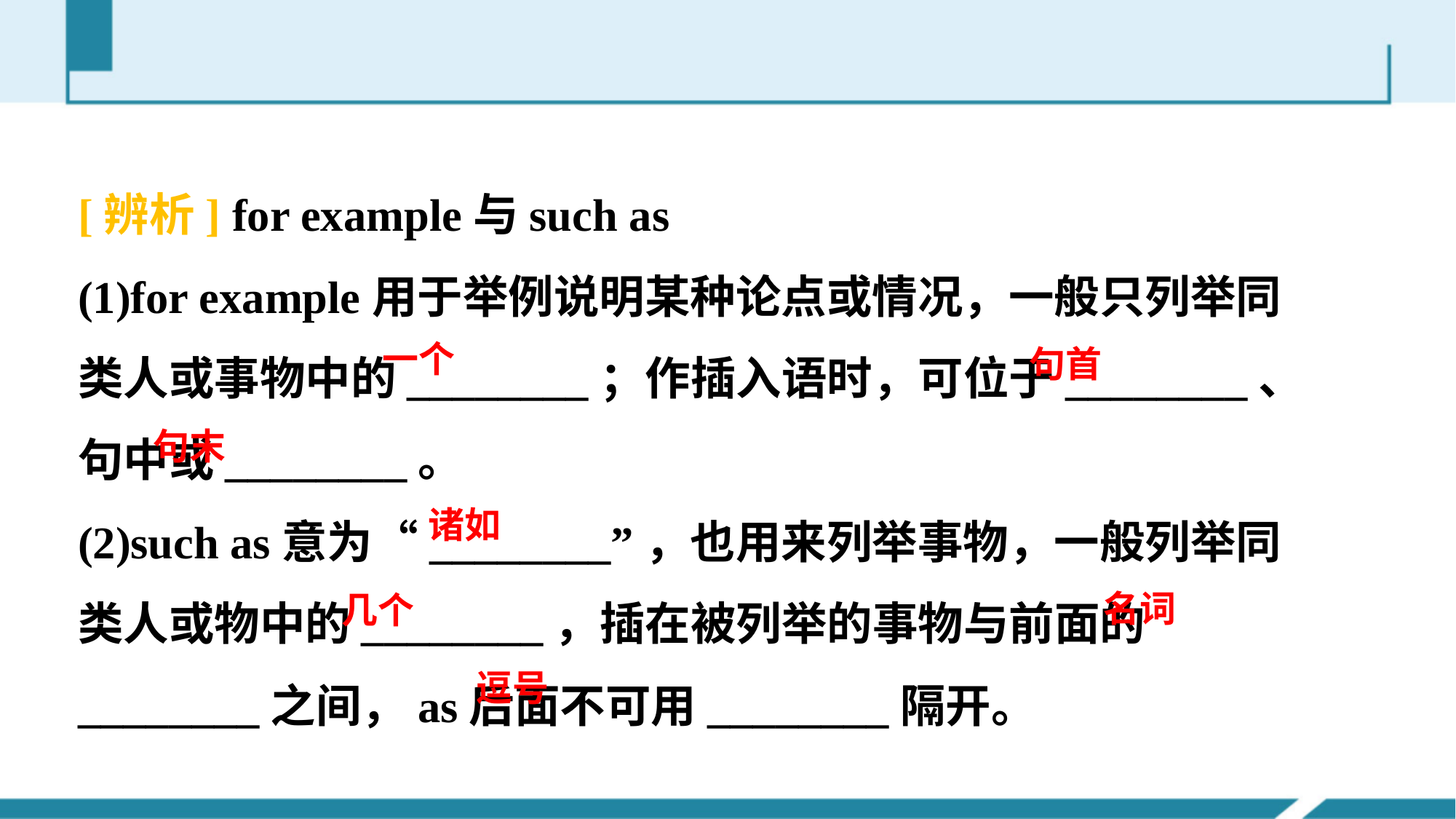

[辨析] for example与such as
(1)for example用于举例说明某种论点或情况，一般只列举同类人或事物中的________；作插入语时，可位于________、句中或________。
(2)such as意为“________”，也用来列举事物，一般列举同类人或物中的________，插在被列举的事物与前面的________之间，as后面不可用________隔开。
一个
句首
句末
诸如
名词
几个
逗号